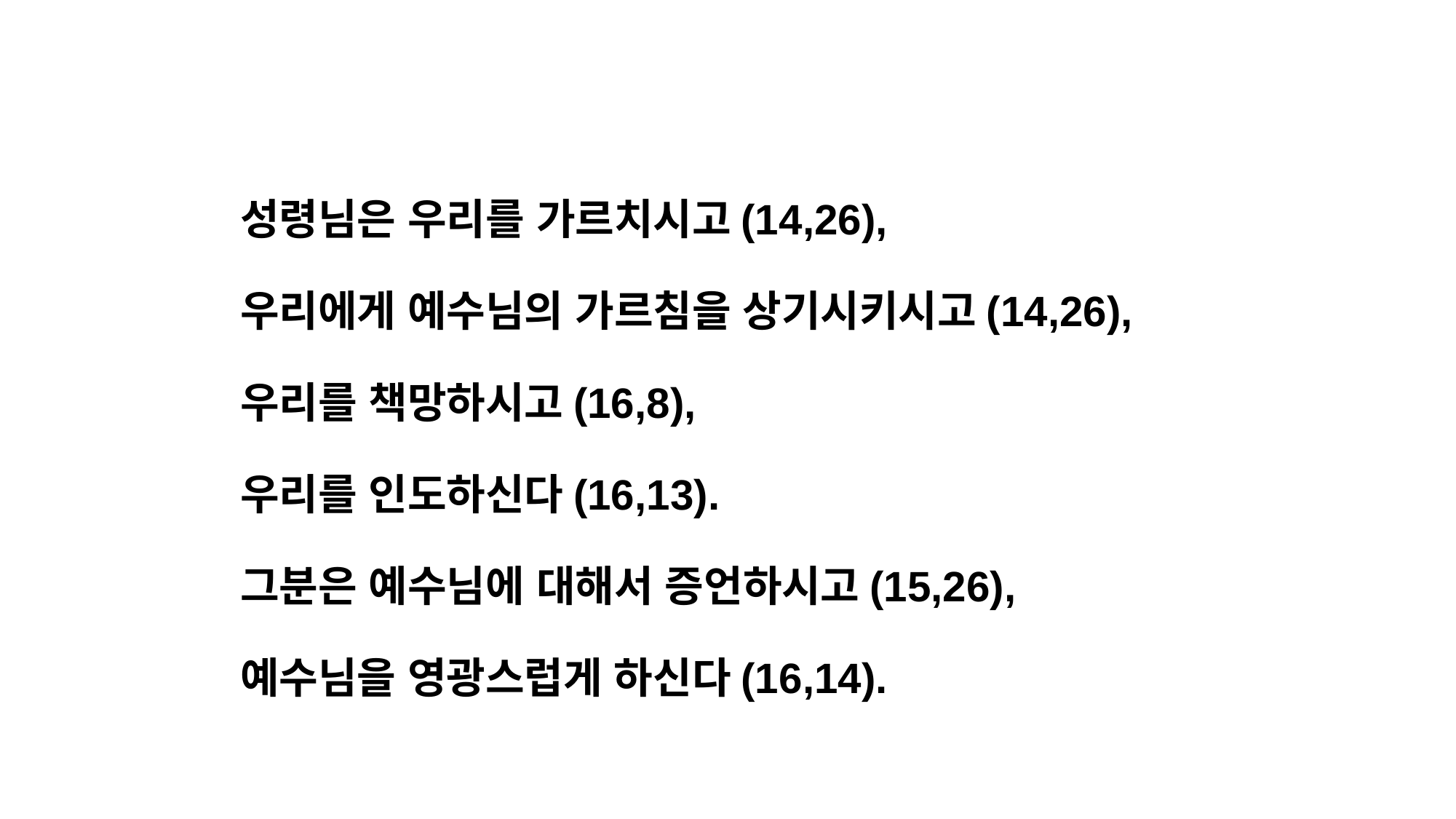

성령님은 우리를 가르치시고(14,26),
우리에게 예수님의 가르침을 상기시키시고(14,26),
우리를 책망하시고(16,8),
우리를 인도하신다(16,13).
그분은 예수님에 대해서 증언하시고(15,26),
예수님을 영광스럽게 하신다(16,14).